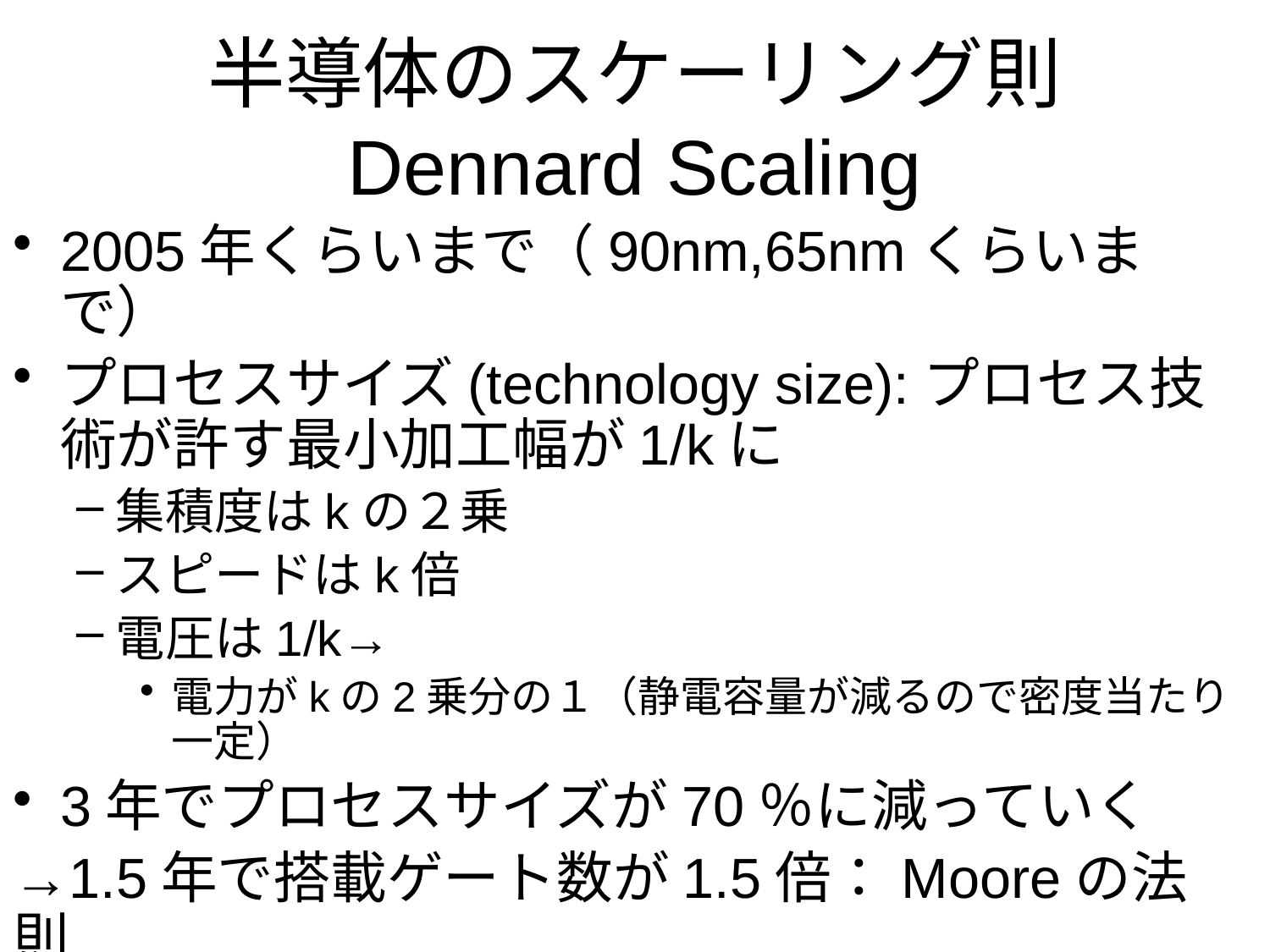

# 半導体のスケーリング則 Dennard Scaling
2005年くらいまで（90nm,65nmくらいまで）
プロセスサイズ(technology size):プロセス技術が許す最小加工幅が1/kに
集積度はkの２乗
スピードはk倍
電圧は1/k→
電力がkの2乗分の１（静電容量が減るので密度当たり一定）
3年でプロセスサイズが70％に減っていく
→1.5年で搭載ゲート数が1.5倍：Mooreの法則
1.2→1.0→0.8→0.65→0.35→0.25→0.18→0.13→0.09(90nm)